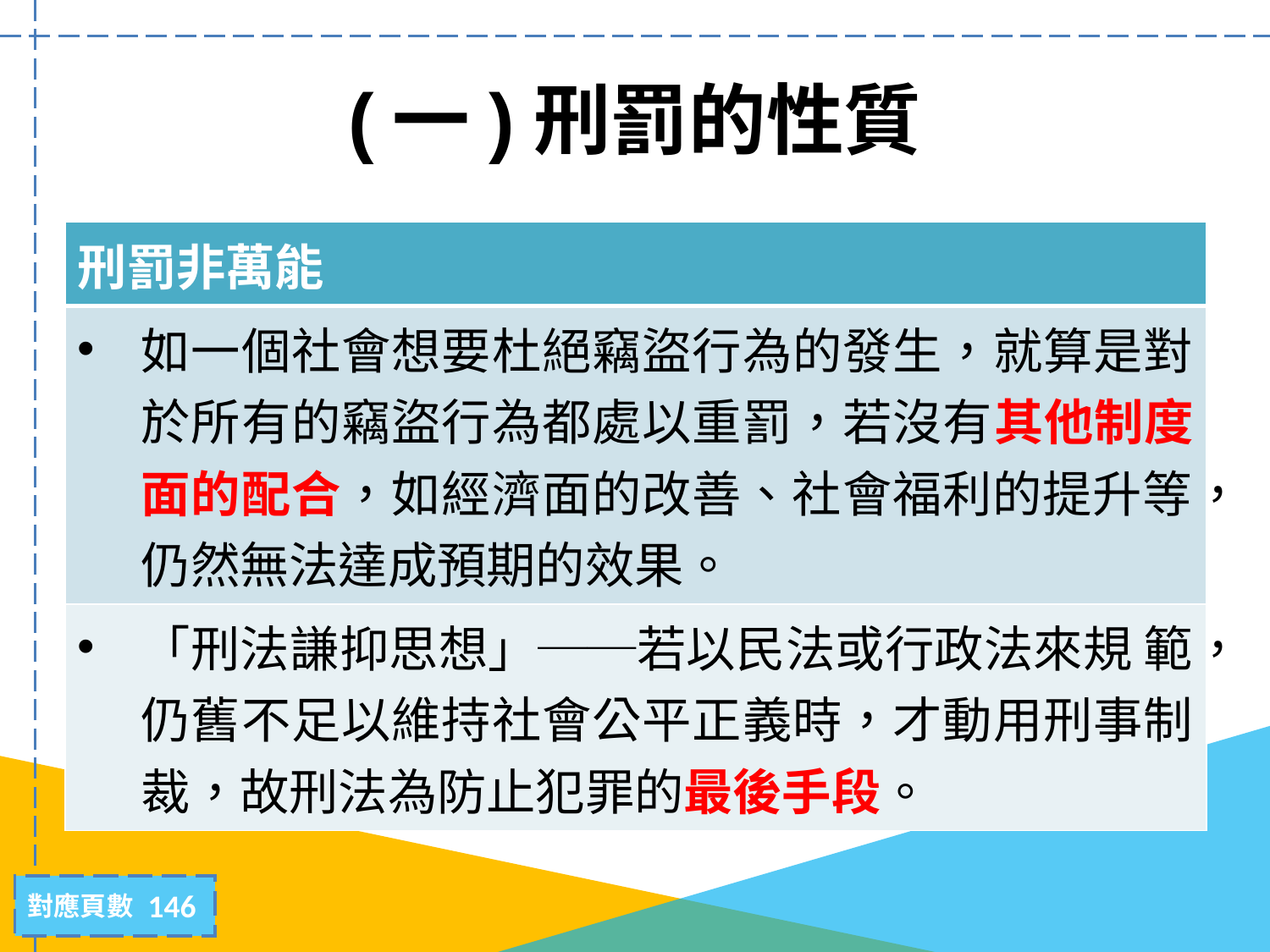

# (一)刑罰的性質

| 刑罰非萬能 |
| --- |
| 如一個社會想要杜絕竊盜行為的發生，就算是對於所有的竊盜行為都處以重罰，若沒有其他制度面的配合，如經濟面的改善、社會福利的提升等，仍然無法達成預期的效果。 |
| 「刑法謙抑思想」──若以民法或行政法來規 範，仍舊不足以維持社會公平正義時，才動用刑事制裁，故刑法為防止犯罪的最後手段。 |
146